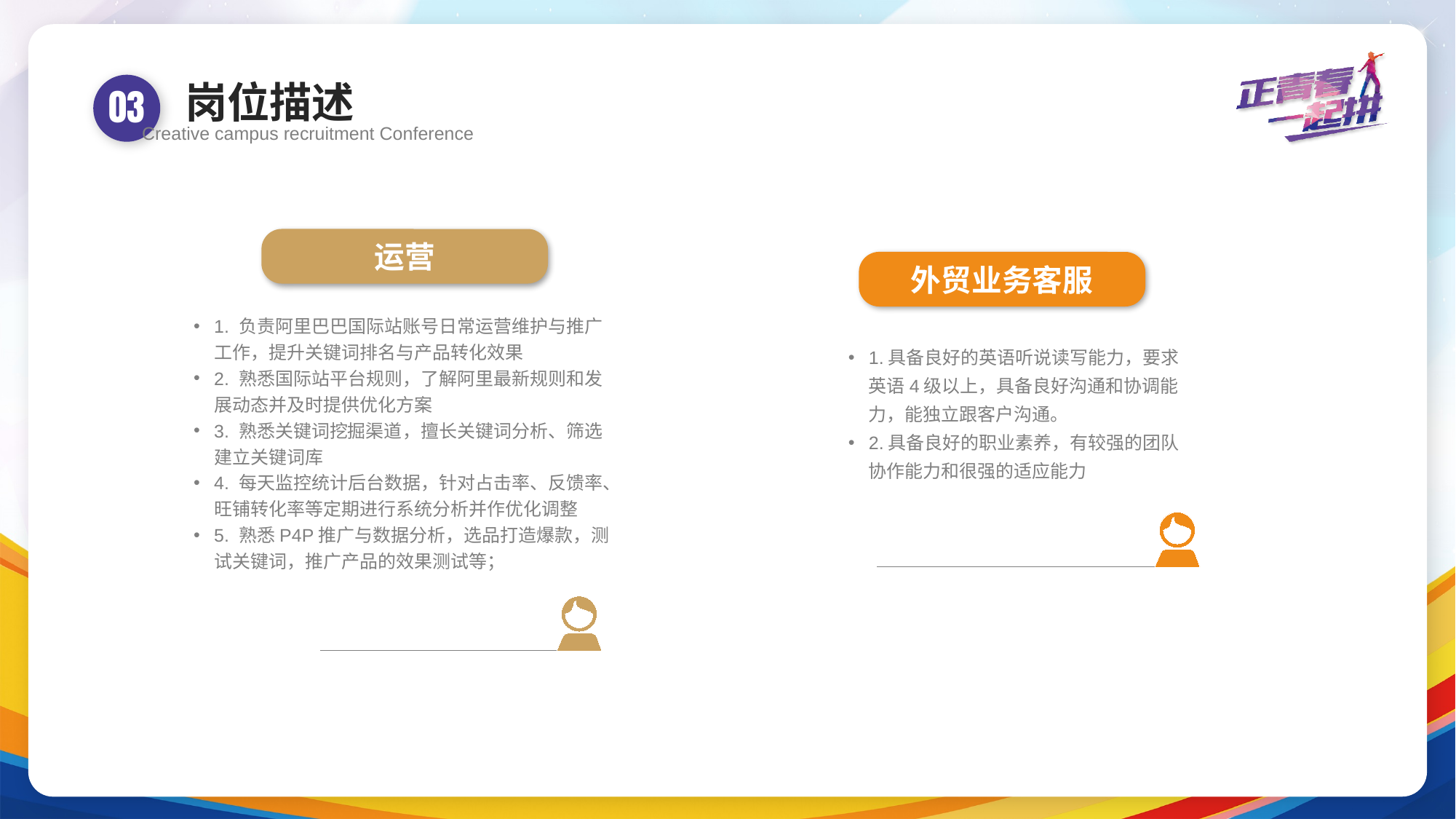

岗位描述
Creative campus recruitment Conference
03
运营
外贸业务客服
1. 负责阿里巴巴国际站账号日常运营维护与推广工作，提升关键词排名与产品转化效果
2. 熟悉国际站平台规则，了解阿里最新规则和发展动态并及时提供优化方案
3. 熟悉关键词挖掘渠道，擅长关键词分析、筛选建立关键词库
4. 每天监控统计后台数据，针对占击率、反馈率、旺铺转化率等定期进行系统分析并作优化调整
5. 熟悉P4P推广与数据分析，选品打造爆款，测试关键词，推广产品的效果测试等；
1.具备良好的英语听说读写能力，要求英语4级以上，具备良好沟通和协调能力，能独立跟客户沟通。
2.具备良好的职业素养，有较强的团队协作能力和很强的适应能力